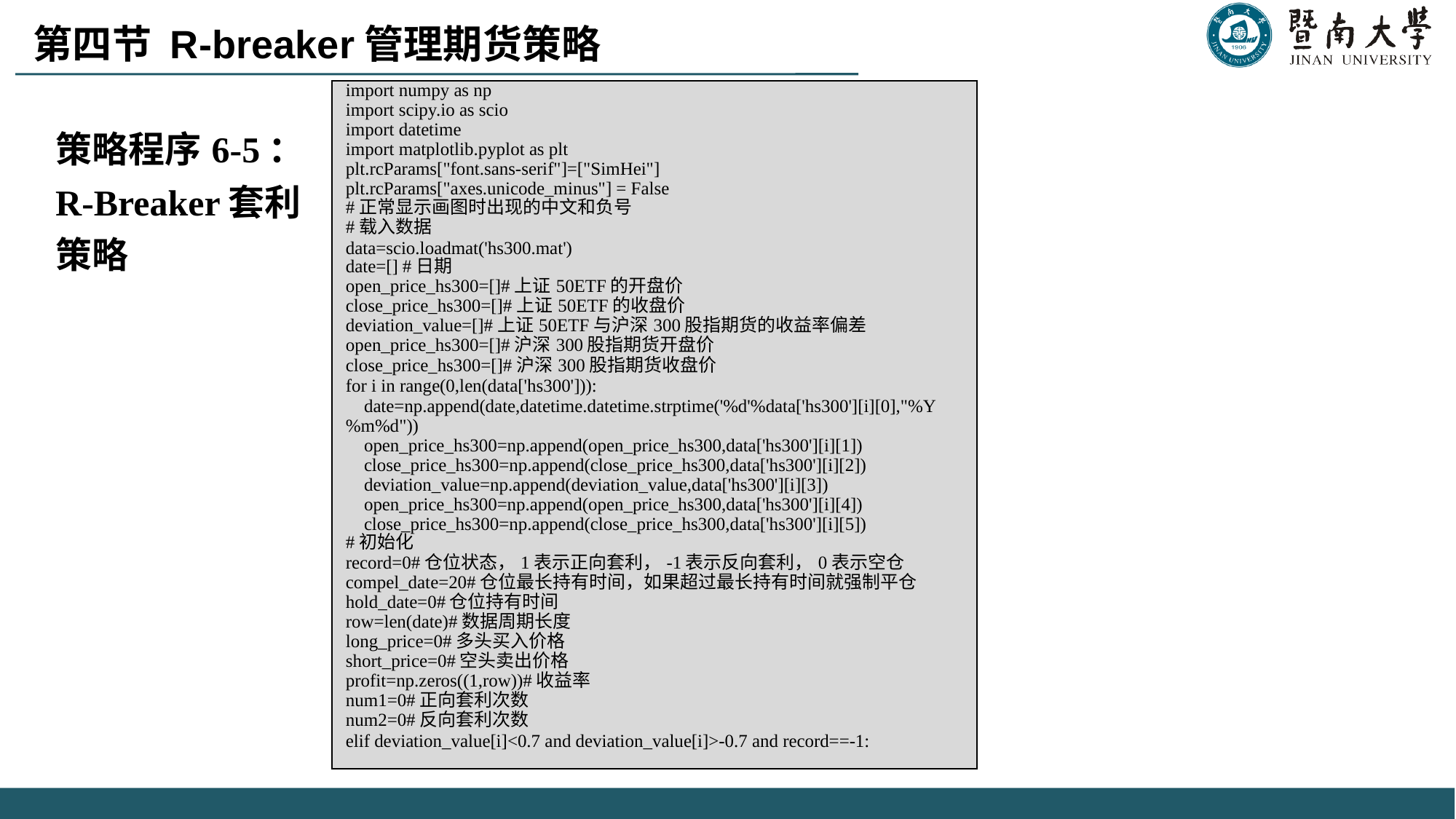

第四节 R-breaker管理期货策略
| import numpy as np import scipy.io as scio import datetime import matplotlib.pyplot as plt plt.rcParams["font.sans-serif"]=["SimHei"] plt.rcParams["axes.unicode\_minus"] = False #正常显示画图时出现的中文和负号 #载入数据 data=scio.loadmat('hs300.mat') date=[] #日期 open\_price\_hs300=[]#上证50ETF的开盘价 close\_price\_hs300=[]#上证50ETF的收盘价 deviation\_value=[]#上证50ETF与沪深300股指期货的收益率偏差 open\_price\_hs300=[]#沪深300股指期货开盘价 close\_price\_hs300=[]#沪深300股指期货收盘价 for i in range(0,len(data['hs300'])): date=np.append(date,datetime.datetime.strptime('%d'%data['hs300'][i][0],"%Y%m%d")) open\_price\_hs300=np.append(open\_price\_hs300,data['hs300'][i][1]) close\_price\_hs300=np.append(close\_price\_hs300,data['hs300'][i][2]) deviation\_value=np.append(deviation\_value,data['hs300'][i][3]) open\_price\_hs300=np.append(open\_price\_hs300,data['hs300'][i][4]) close\_price\_hs300=np.append(close\_price\_hs300,data['hs300'][i][5]) #初始化 record=0#仓位状态，1表示正向套利，-1表示反向套利，0表示空仓 compel\_date=20#仓位最长持有时间，如果超过最长持有时间就强制平仓 hold\_date=0#仓位持有时间 row=len(date)#数据周期长度 long\_price=0#多头买入价格 short\_price=0#空头卖出价格 profit=np.zeros((1,row))#收益率 num1=0#正向套利次数 num2=0#反向套利次数 elif deviation\_value[i]<0.7 and deviation\_value[i]>-0.7 and record==-1: |
| --- |
策略程序6-5：R-Breaker套利策略